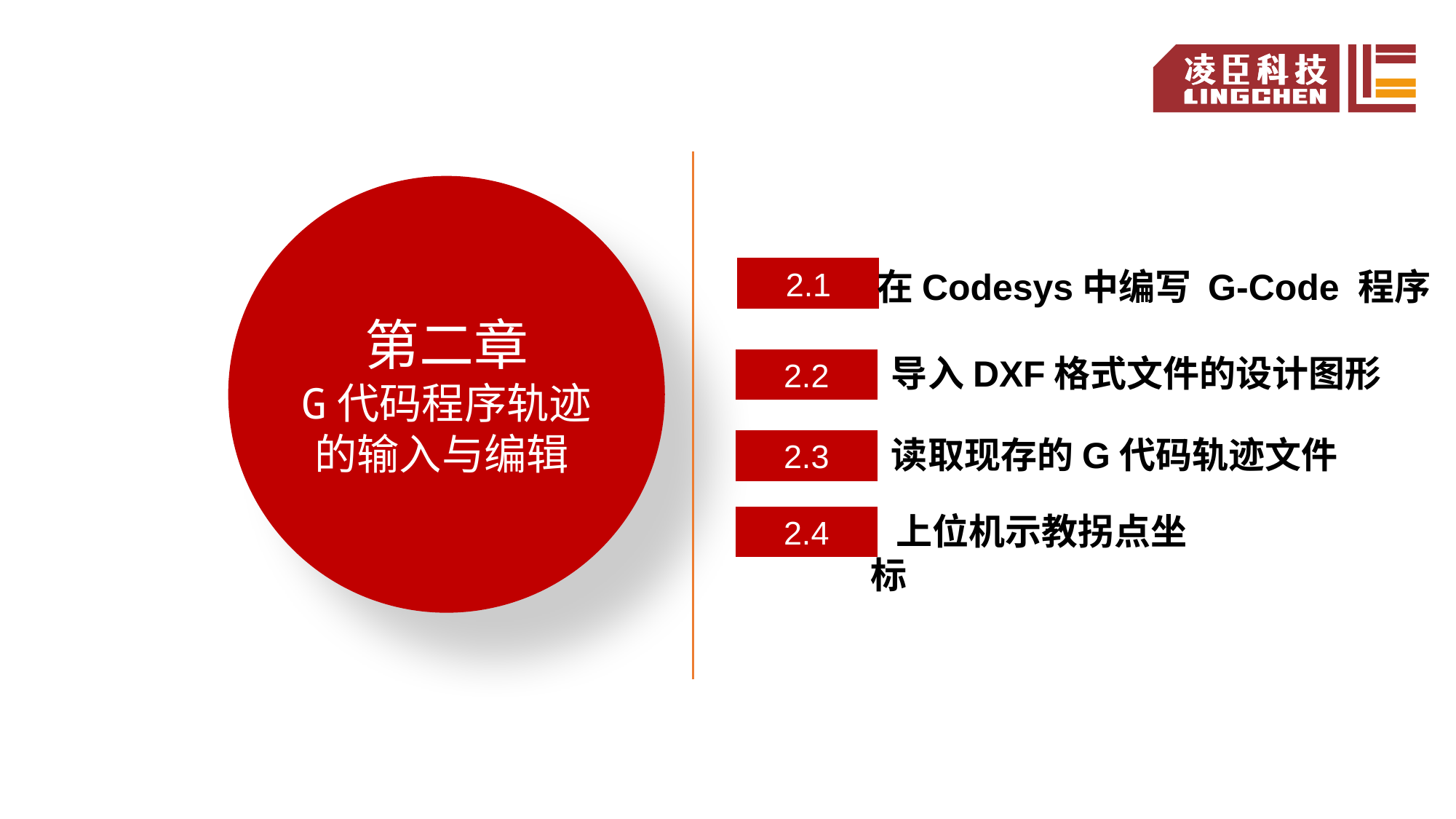

第二章
G代码程序轨迹的输入与编辑

2.1

导入DXF格式文件的设计图形
2.2

2.3

在Codesys中编写 G-Code 程序

读取现存的G代码轨迹文件
  上位机示教拐点坐标
2.4